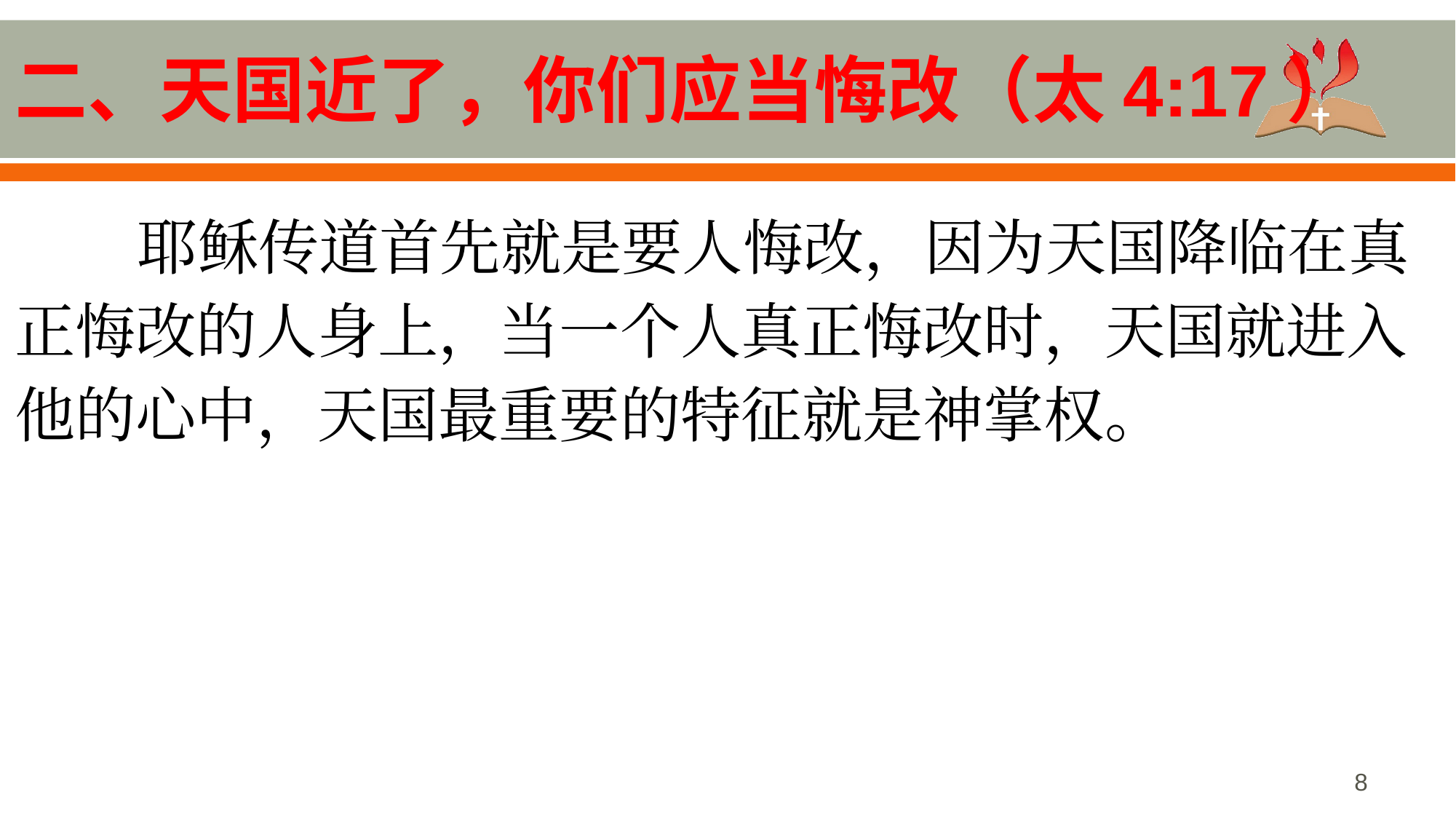

# 二、天国近了，你们应当悔改（太4:17）
耶稣传道首先就是要人悔改，因为天国降临在真正悔改的人身上，当一个人真正悔改时，天国就进入他的心中，天国最重要的特征就是神掌权。

8